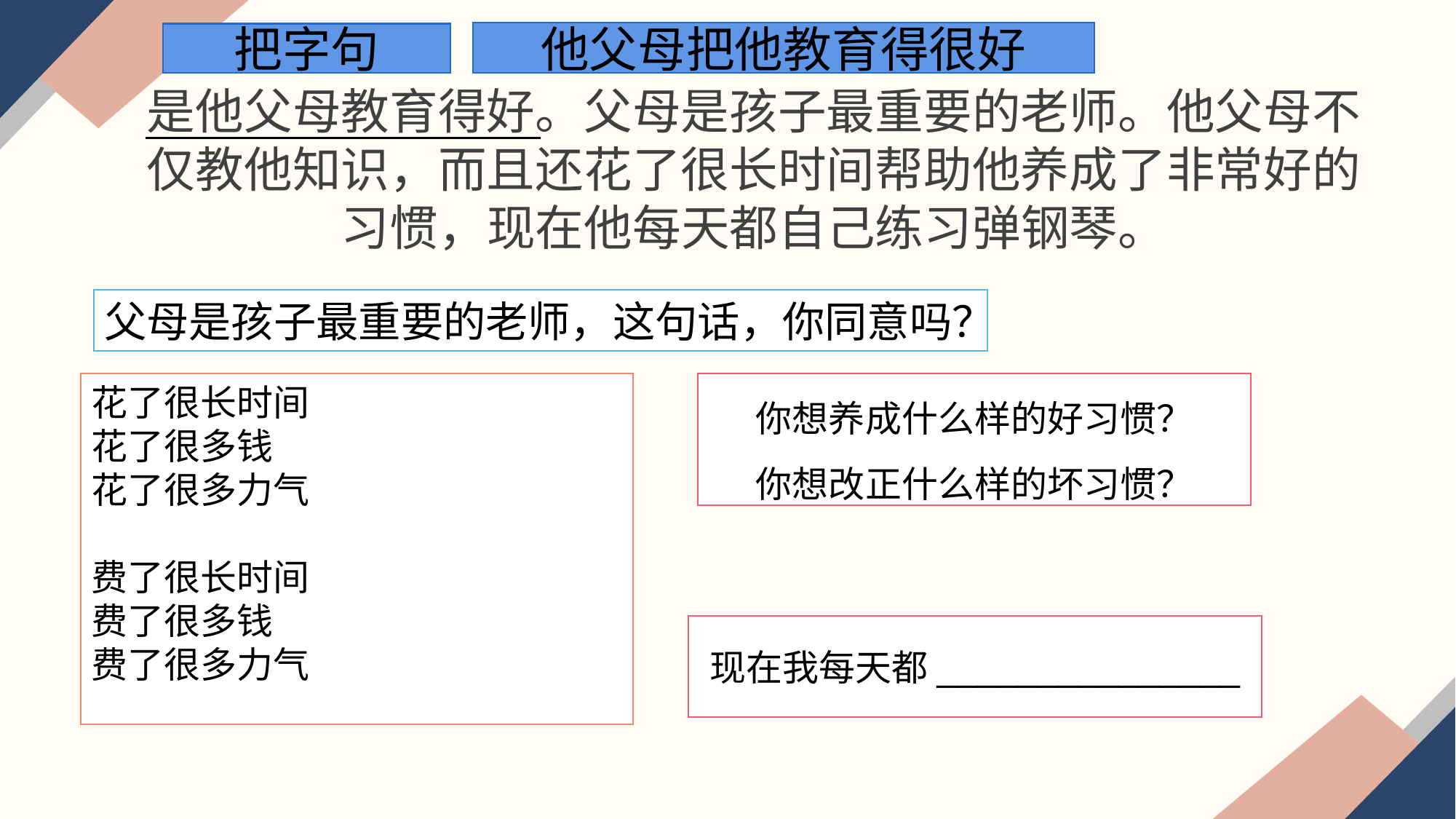

他父母把他教育得很好
把字句
是他父母教育得好。父母是孩子最重要的老师。他父母不仅教他知识，而且还花了很长时间帮助他养成了非常好的习惯，现在他每天都自己练习弹钢琴。
父母是孩子最重要的老师，这句话，你同意吗？
花了很长时间
花了很多钱
花了很多力气

费了很长时间
费了很多钱
费了很多力气

你想养成什么样的好习惯？
你想改正什么样的坏习惯？
现在我每天都_______________